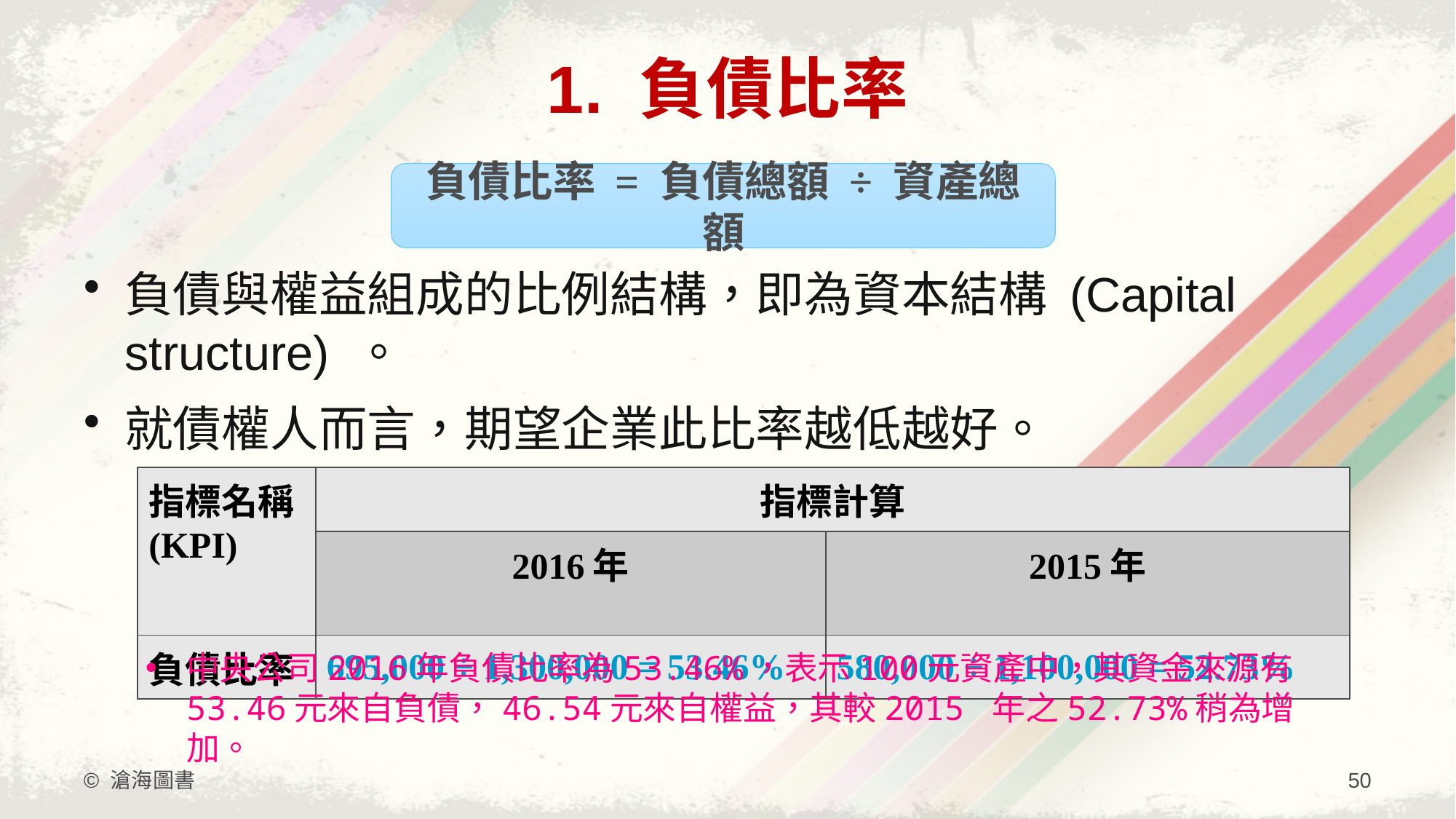

# 1. 負債比率
負債比率 = 負債總額 ÷ 資產總額
負債與權益組成的比例結構，即為資本結構 (Capital structure) 。
就債權人而言，期望企業此比率越低越好。

| 指標名稱 (KPI) | 指標計算 |  |
| --- | --- | --- |
|  | 2016年 | 2015年 |
| 負債比率 | 695,000 ÷ 1,300,000 = 53.46% | 580,000 ÷ 1,100,000 = 52.73% |
中央公司2016年負債比率為53.46%，表示100元資產中，其資金來源有53.46元來自負債，46.54元來自權益，其較2015 年之52.73%稍為增加。
© 滄海圖書
50